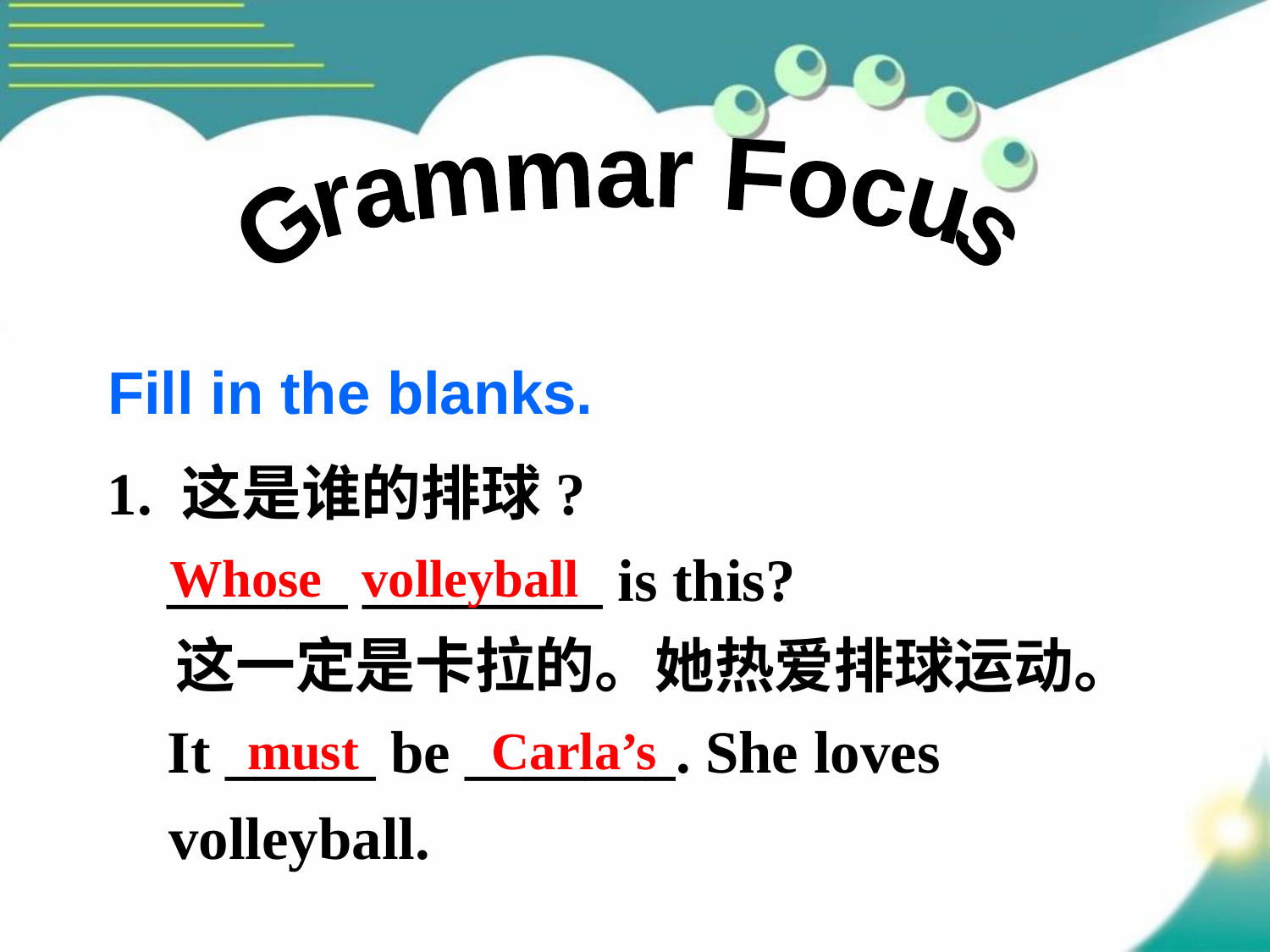

Grammar Focus
Fill in the blanks.
1. 这是谁的排球?
    ______ ________ is this?
    这一定是卡拉的。她热爱排球运动。
    It _____ be _______. She loves   volleyball.
Whose   volleyball
must          Carla’s